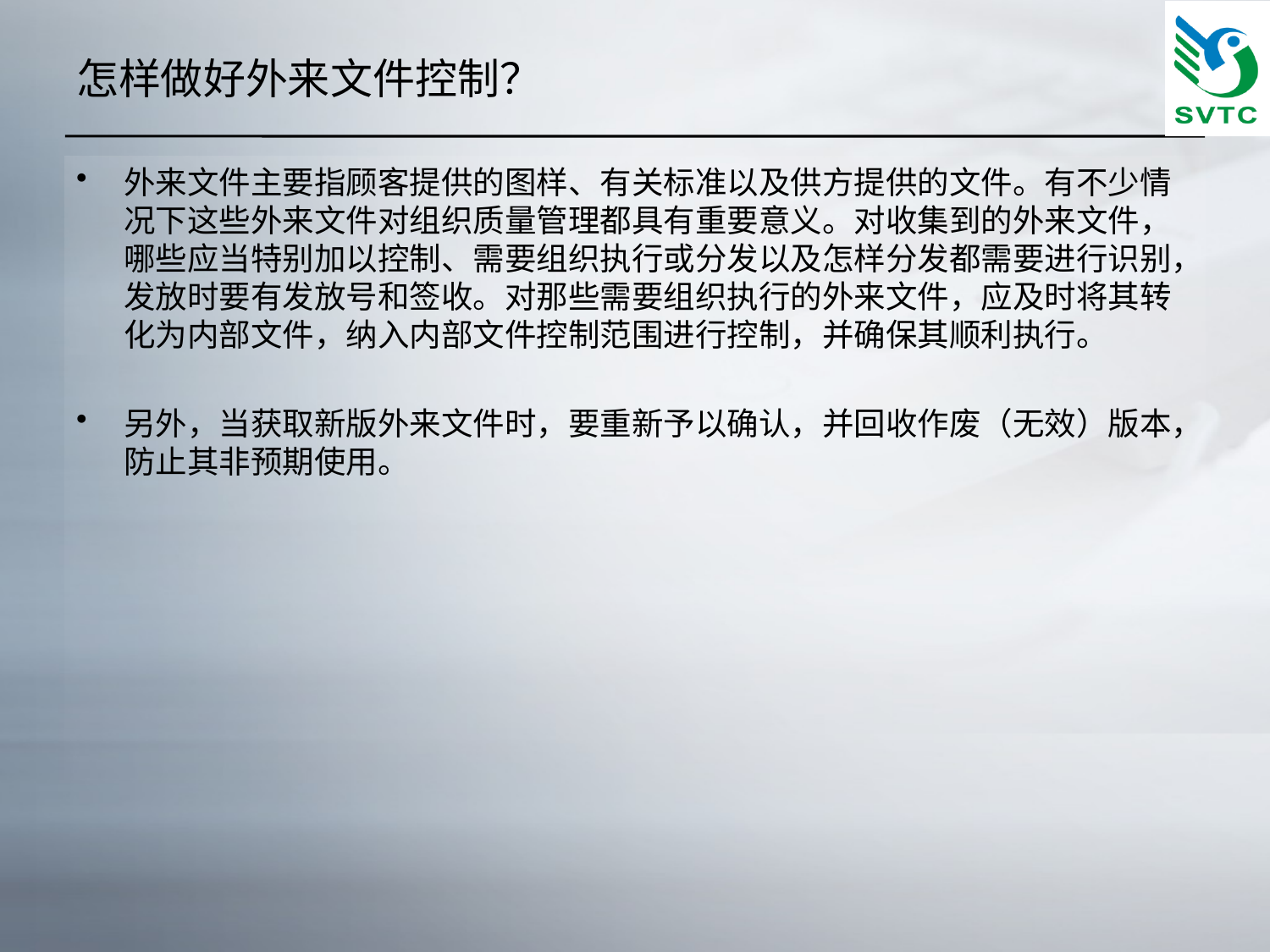

# 怎样做好外来文件控制？
外来文件主要指顾客提供的图样、有关标准以及供方提供的文件。有不少情况下这些外来文件对组织质量管理都具有重要意义。对收集到的外来文件，哪些应当特别加以控制、需要组织执行或分发以及怎样分发都需要进行识别，发放时要有发放号和签收。对那些需要组织执行的外来文件，应及时将其转化为内部文件，纳入内部文件控制范围进行控制，并确保其顺利执行。

另外，当获取新版外来文件时，要重新予以确认，并回收作废（无效）版本，防止其非预期使用。